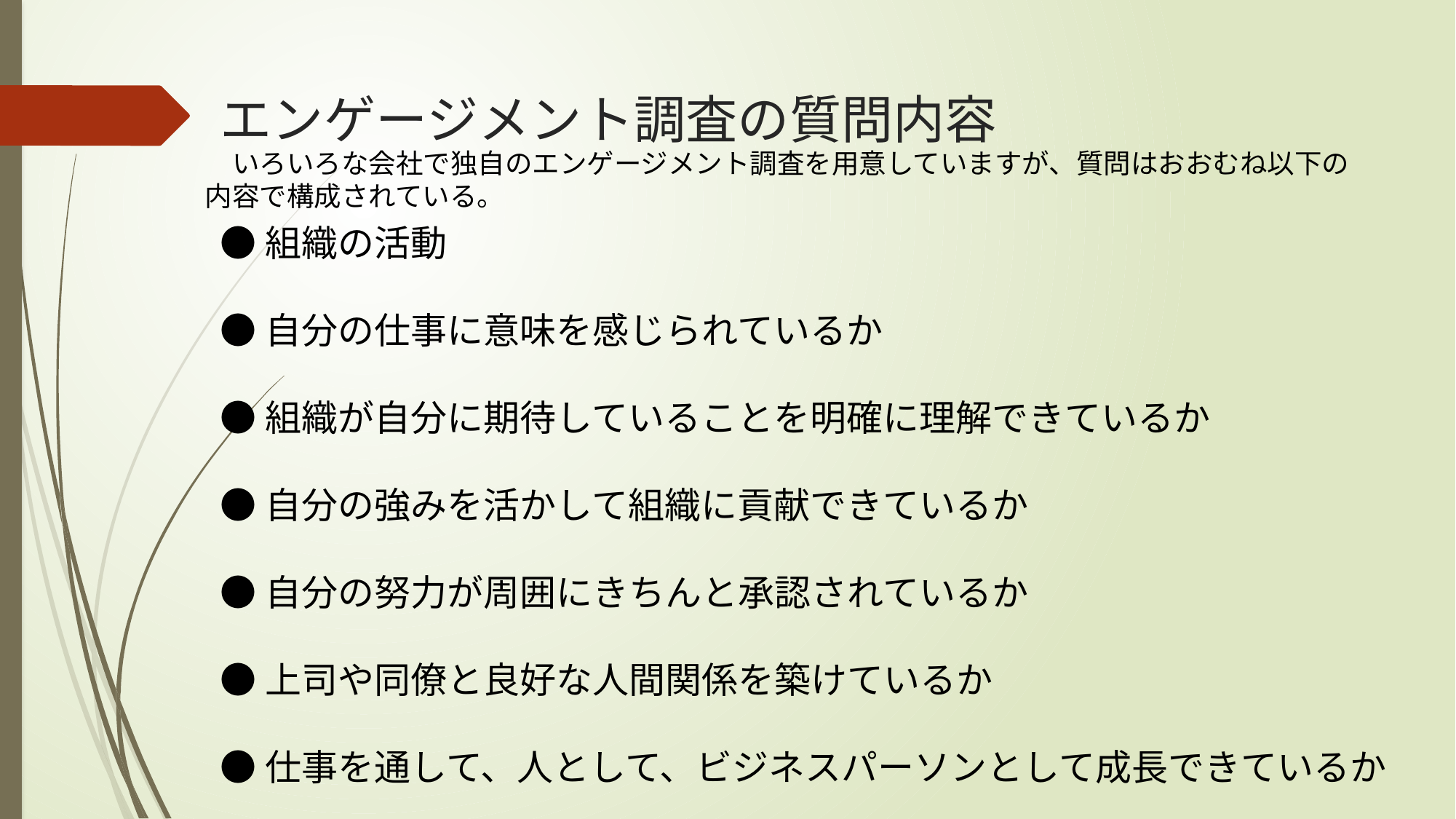

# エンゲージメント調査の質問内容
　いろいろな会社で独自のエンゲージメント調査を用意していますが、質問はおおむね以下の内容で構成されている。
●組織の活動

●自分の仕事に意味を感じられているか

●組織が自分に期待していることを明確に理解できているか

●自分の強みを活かして組織に貢献できているか

●自分の努力が周囲にきちんと承認されているか

●上司や同僚と良好な人間関係を築けているか

●仕事を通して、人として、ビジネスパーソンとして成長できているか